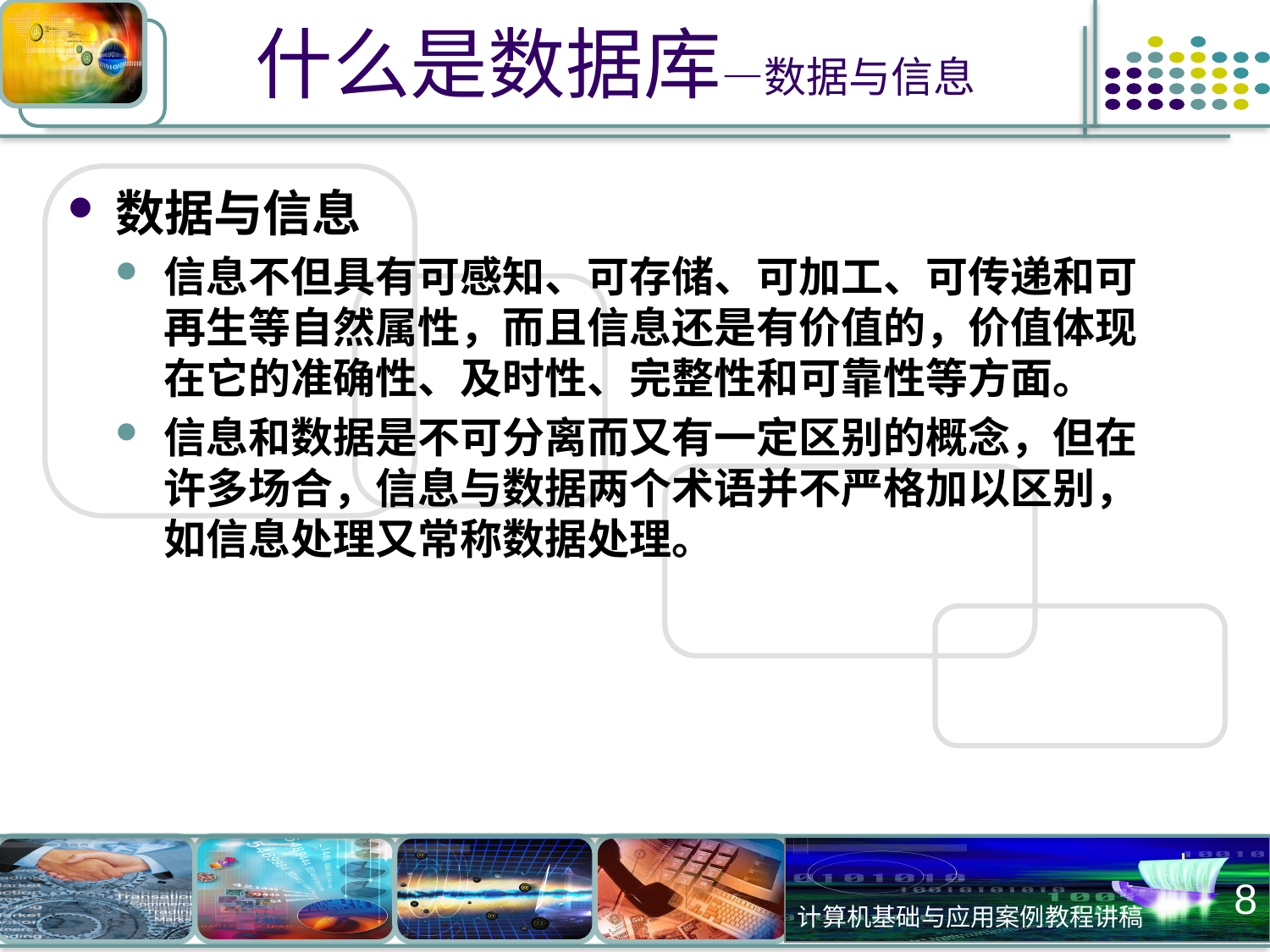

# 什么是数据库—数据与信息
数据与信息
信息不但具有可感知、可存储、可加工、可传递和可再生等自然属性，而且信息还是有价值的，价值体现在它的准确性、及时性、完整性和可靠性等方面。
信息和数据是不可分离而又有一定区别的概念，但在许多场合，信息与数据两个术语并不严格加以区别，如信息处理又常称数据处理。
8